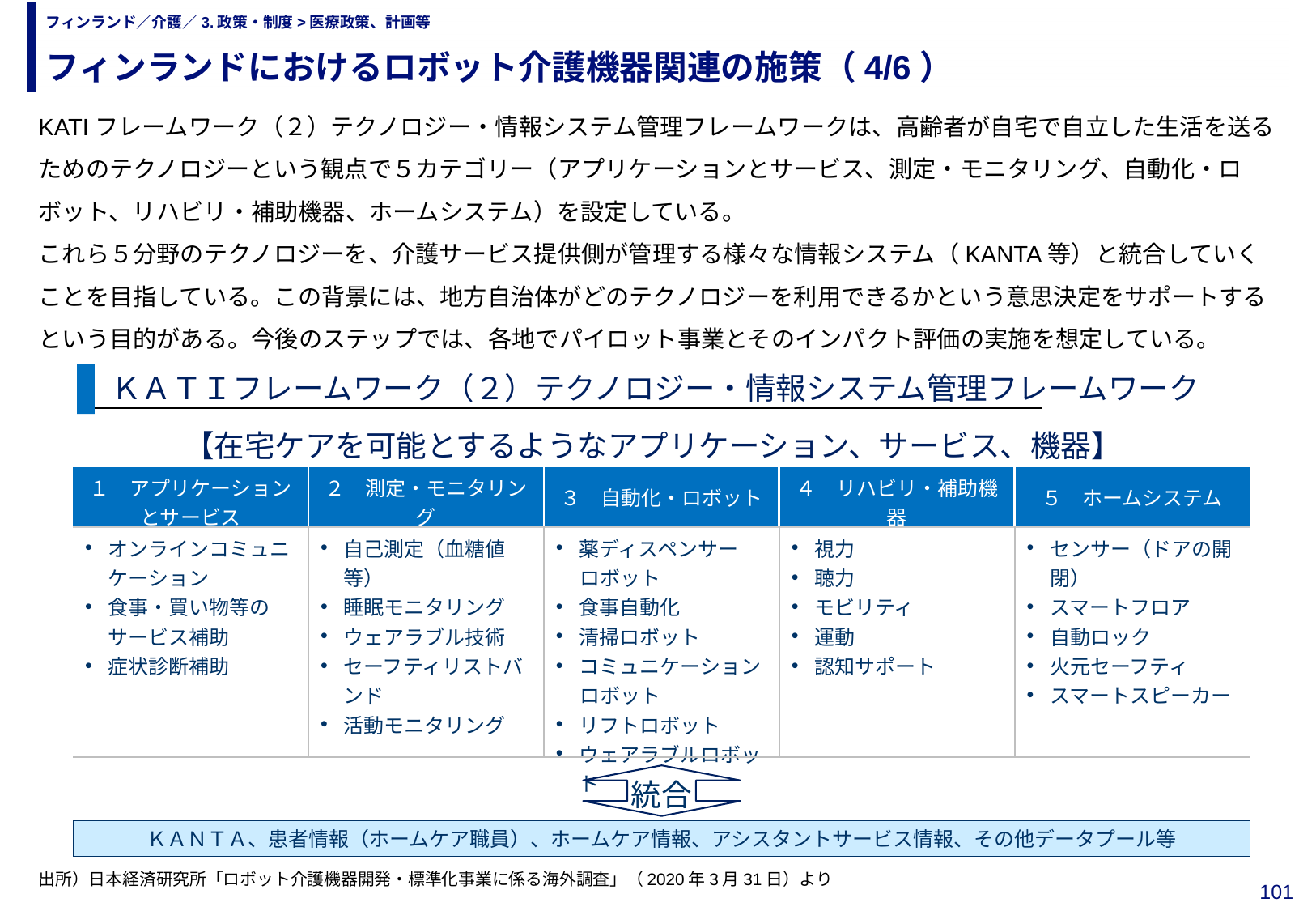

フィンランドにおけるロボット介護機器関連の施策（4/6）
# フィンランド／介護／3.政策・制度>医療政策、計画等
KATIフレームワーク（２）テクノロジー・情報システム管理フレームワークは、高齢者が自宅で自立した生活を送るためのテクノロジーという観点で５カテゴリー（アプリケーションとサービス、測定・モニタリング、自動化・ロボット、リハビリ・補助機器、ホームシステム）を設定している。
これら５分野のテクノロジーを、介護サービス提供側が管理する様々な情報システム（KANTA等）と統合していくことを目指している。この背景には、地方自治体がどのテクノロジーを利用できるかという意思決定をサポートするという目的がある。今後のステップでは、各地でパイロット事業とそのインパクト評価の実施を想定している。
ＫＡＴＩフレームワーク（２）テクノロジー・情報システム管理フレームワーク

【在宅ケアを可能とするようなアプリケーション、サービス、機器】
| １　アプリケーションとサービス | ２　測定・モニタリング | ３　自動化・ロボット | ４　リハビリ・補助機器 | ５　ホームシステム |
| --- | --- | --- | --- | --- |
| オンラインコミュニケーション 食事・買い物等のサービス補助 症状診断補助 | 自己測定（血糖値等） 睡眠モニタリング ウェアラブル技術 セーフティリストバンド 活動モニタリング | 薬ディスペンサー ロボット 食事自動化 清掃ロボット コミュニケーション ロボット リフトロボット ウェアラブルロボット | 視力 聴力 モビリティ 運動 認知サポート | センサー（ドアの開閉） スマートフロア 自動ロック 火元セーフティ スマートスピーカー |

統合
ＫＡＮＴＡ、患者情報（ホームケア職員）、ホームケア情報、アシスタントサービス情報、その他データプール等
出所）日本経済研究所「ロボット介護機器開発・標準化事業に係る海外調査」（2020年3月31日）より